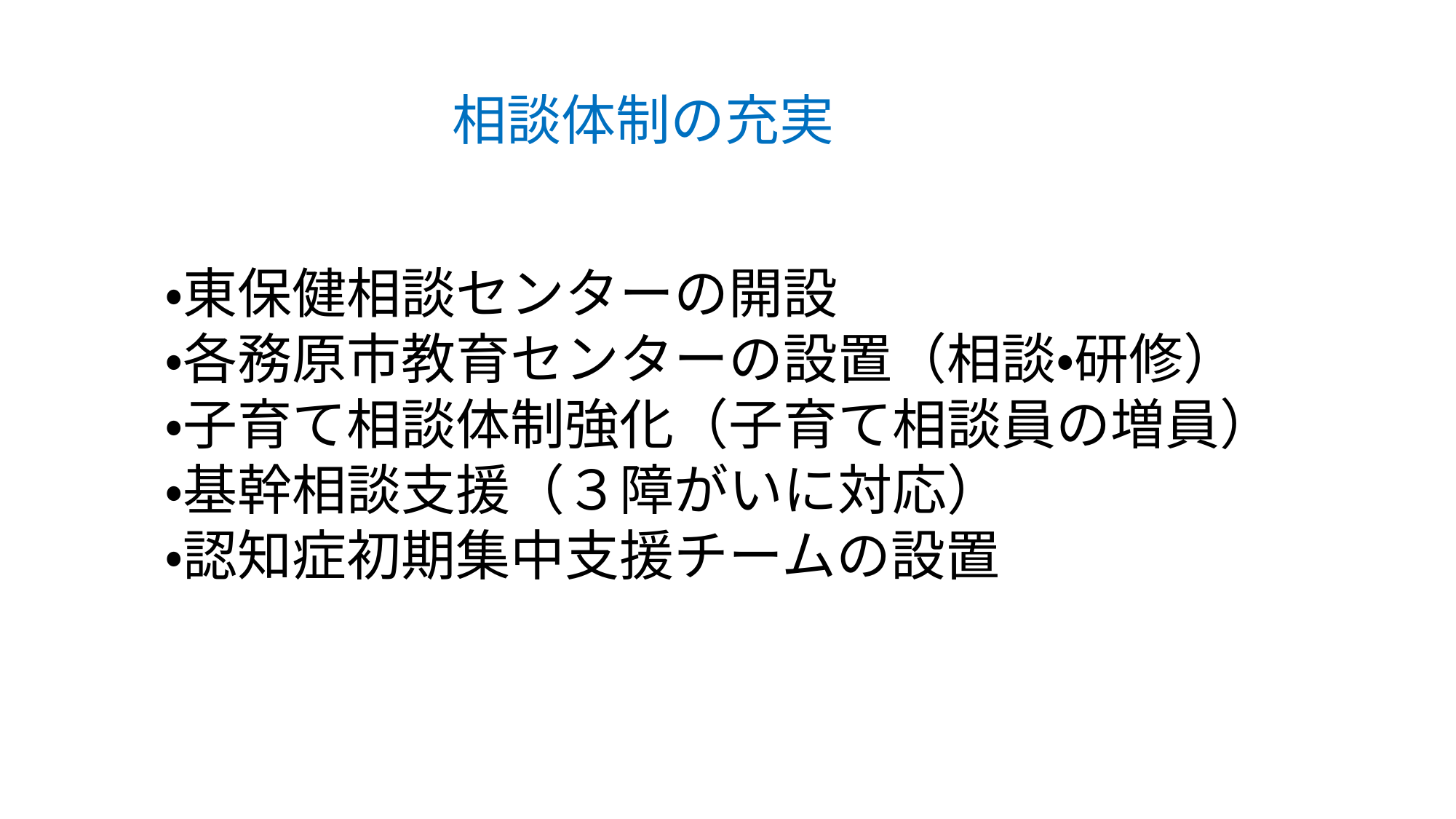

相談体制の充実
・東保健相談センターの開設
・各務原市教育センターの設置（相談・研修）
・子育て相談体制強化（子育て相談員の増員）
・基幹相談支援（３障がいに対応）
・認知症初期集中支援チームの設置